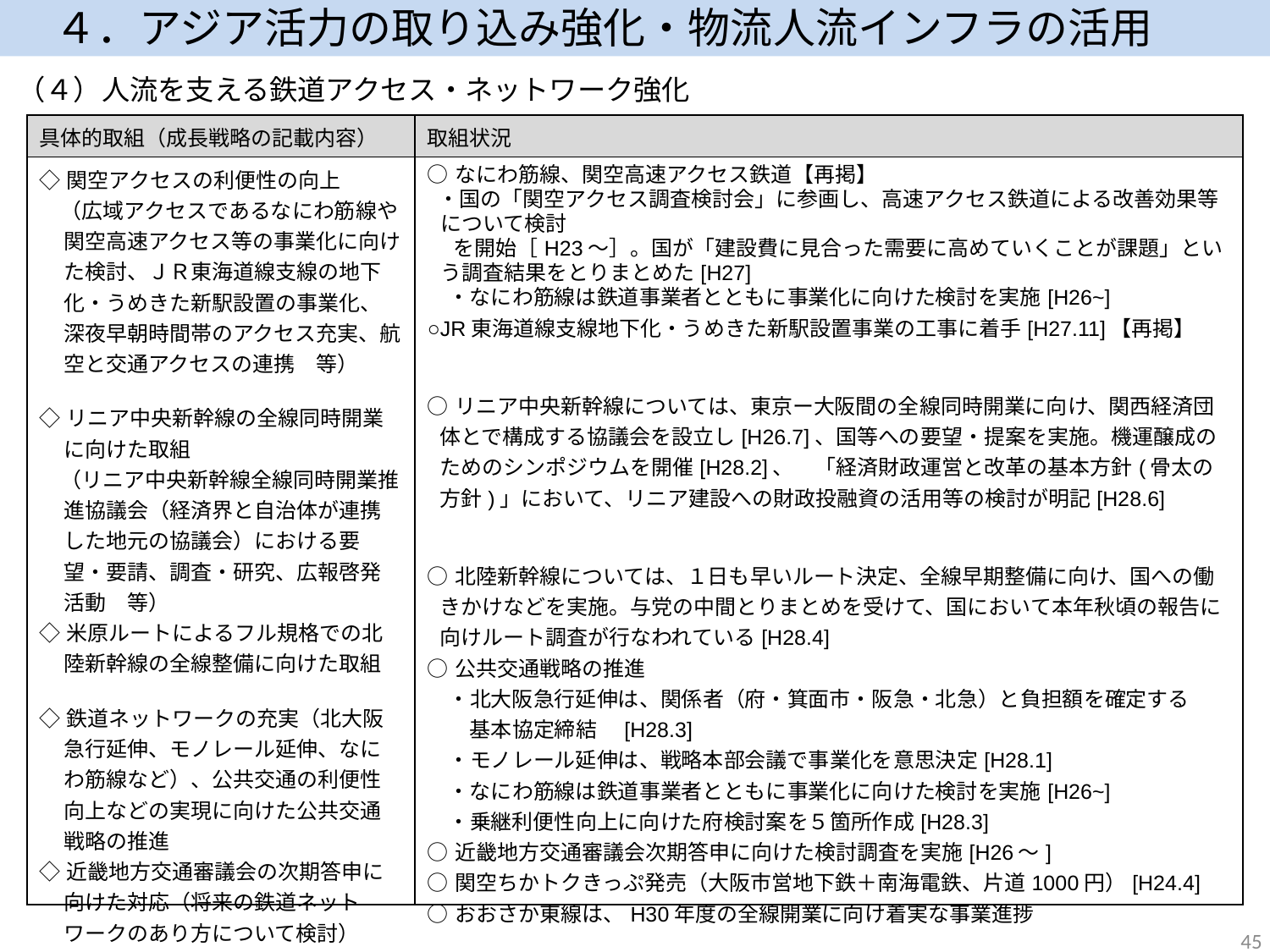

４．アジア活力の取り込み強化・物流人流インフラの活用
（４）人流を支える鉄道アクセス・ネットワーク強化
| 具体的取組（成長戦略の記載内容） | 取組状況 |
| --- | --- |
| ◇関空アクセスの利便性の向上 　（広域アクセスであるなにわ筋線や関空高速アクセス等の事業化に向けた検討、ＪＲ東海道線支線の地下化・うめきた新駅設置の事業化、深夜早朝時間帯のアクセス充実、航空と交通アクセスの連携　等） ◇リニア中央新幹線の全線同時開業に向けた取組 　（リニア中央新幹線全線同時開業推進協議会（経済界と自治体が連携した地元の協議会）における要望・要請、調査・研究、広報啓発活動　等） ◇米原ルートによるフル規格での北陸新幹線の全線整備に向けた取組 ◇鉄道ネットワークの充実（北大阪急行延伸、モノレール延伸、なにわ筋線など）、公共交通の利便性向上などの実現に向けた公共交通戦略の推進 ◇近畿地方交通審議会の次期答申に向けた対応（将来の鉄道ネットワークのあり方について検討） ◇大阪市営交通の民営化 ◇おおさか東線の全線開業に向けた事業促進 | ○なにわ筋線、関空高速アクセス鉄道【再掲】 ・国の「関空アクセス調査検討会」に参画し、高速アクセス鉄道による改善効果等について検討　 　 を開始［H23～］。国が「建設費に見合った需要に高めていくことが課題」という調査結果をとりまとめた[H27] 　・なにわ筋線は鉄道事業者とともに事業化に向けた検討を実施[H26~] ○JR東海道線支線地下化・うめきた新駅設置事業の工事に着手[H27.11]【再掲】 ○リニア中央新幹線については、東京ー大阪間の全線同時開業に向け、関西経済団体とで構成する協議会を設立し[H26.7]、国等への要望・提案を実施。機運醸成のためのシンポジウムを開催[H28.2]、　「経済財政運営と改革の基本方針(骨太の方針)」において、リニア建設への財政投融資の活用等の検討が明記[H28.6] ○北陸新幹線については、１日も早いルート決定、全線早期整備に向け、国への働きかけなどを実施。与党の中間とりまとめを受けて、国において本年秋頃の報告に向けルート調査が行なわれている[H28.4] ○公共交通戦略の推進 　・北大阪急行延伸は、関係者（府・箕面市・阪急・北急）と負担額を確定する 　　基本協定締結　[H28.3] 　・モノレール延伸は、戦略本部会議で事業化を意思決定[H28.1] 　・なにわ筋線は鉄道事業者とともに事業化に向けた検討を実施[H26~] 　・乗継利便性向上に向けた府検討案を５箇所作成[H28.3] ○近畿地方交通審議会次期答申に向けた検討調査を実施[H26～] ○関空ちかトクきっぷ発売（大阪市営地下鉄＋南海電鉄、片道1000円）[H24.4] ○おおさか東線は、H30年度の全線開業に向け着実な事業進捗 |
45